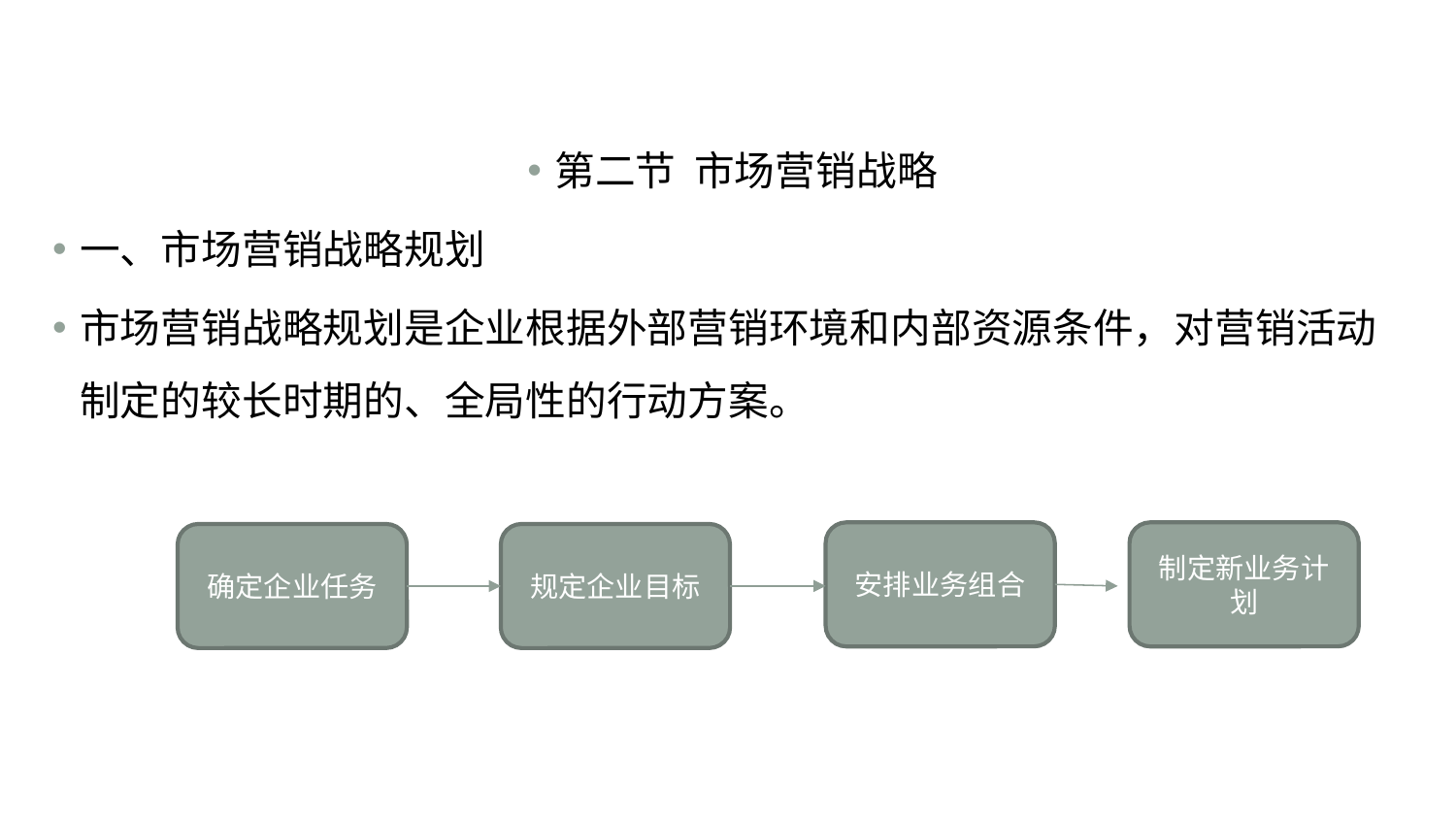

#
第二节  市场营销战略
一、市场营销战略规划
市场营销战略规划是企业根据外部营销环境和内部资源条件，对营销活动制定的较长时期的、全局性的行动方案。

制定新业务计划
安排业务组合
确定企业任务
规定企业目标